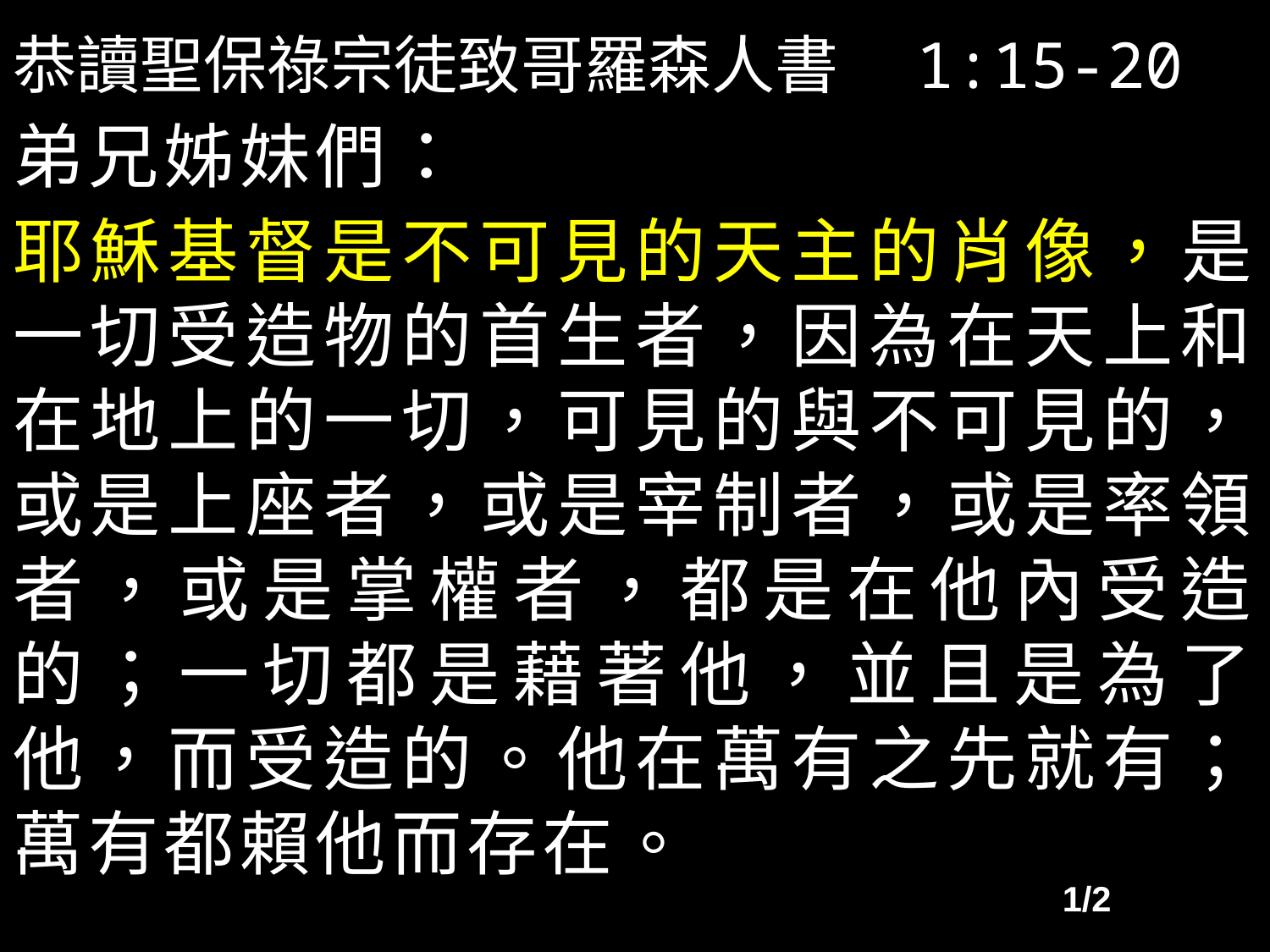

恭讀聖保祿宗徒致哥羅森人書　1:15-20
弟兄姊妹們：
耶穌基督是不可見的天主的肖像，是一切受造物的首生者，因為在天上和在地上的一切，可見的與不可見的，或是上座者，或是宰制者，或是率領者，或是掌權者，都是在他內受造的；一切都是藉著他，並且是為了他，而受造的。他在萬有之先就有；萬有都賴他而存在。
1/2